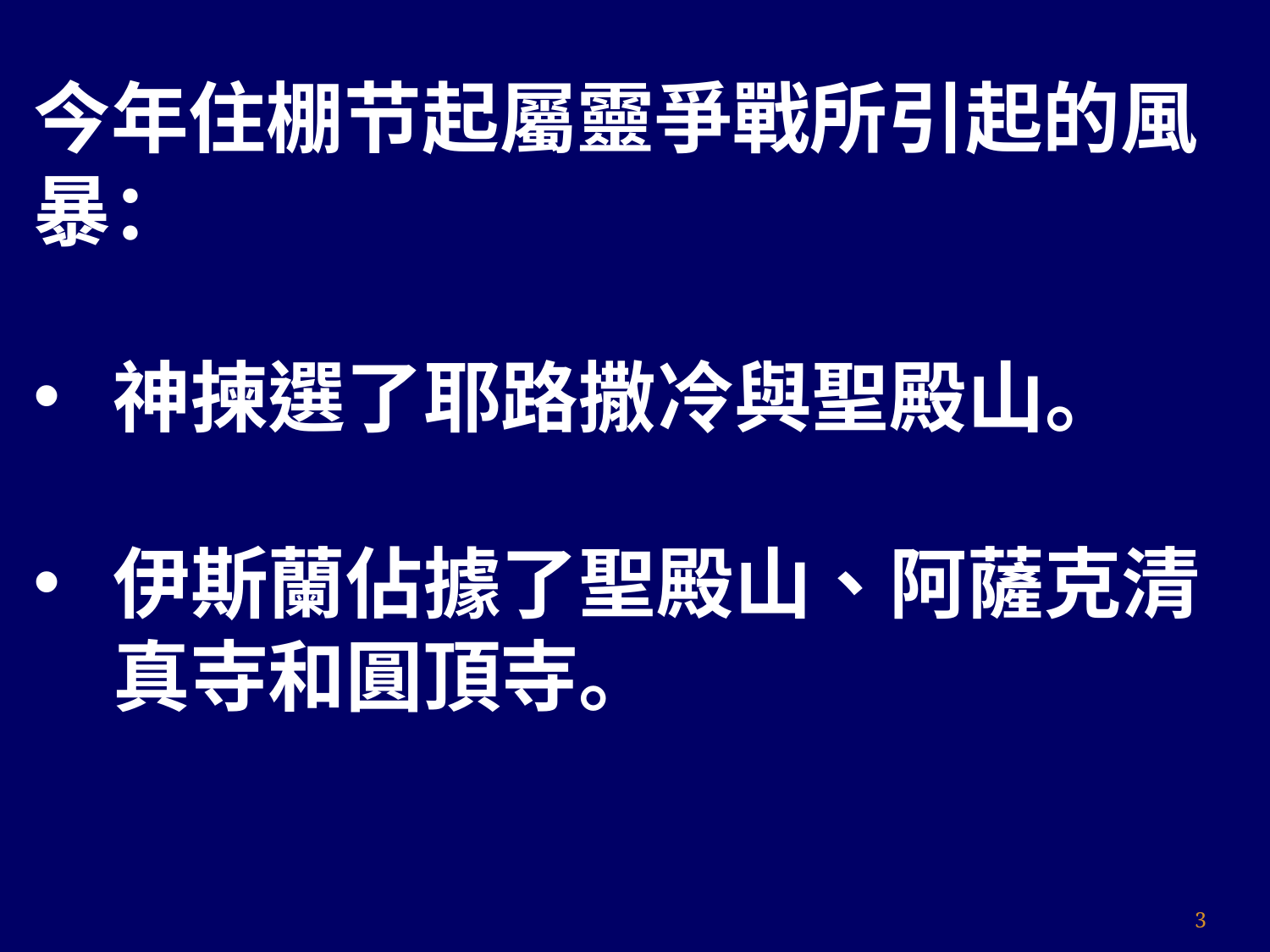

今年住棚节起屬靈爭戰所引起的風暴：

神揀選了耶路撒冷與聖殿山。

伊斯蘭佔據了聖殿山、阿薩克清真寺和圓頂寺。
3